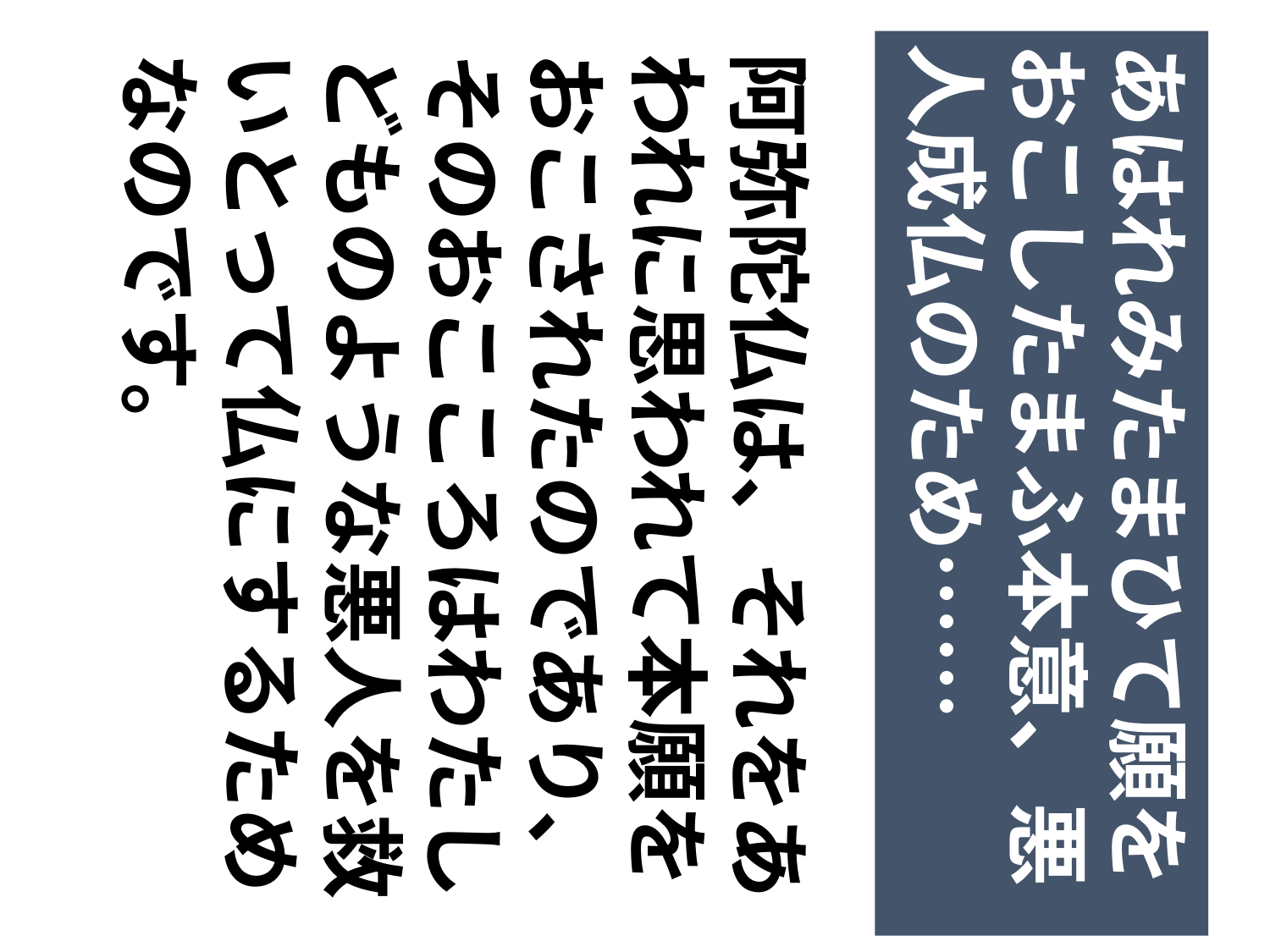

あはれみたまひて願をおこしたまふ本意、悪人成仏のため……
阿弥陀仏は、それをあわれに思われて本願をおこされたのであり、そのおこころはわたしどものような悪人を救いとって仏にするためなのです。